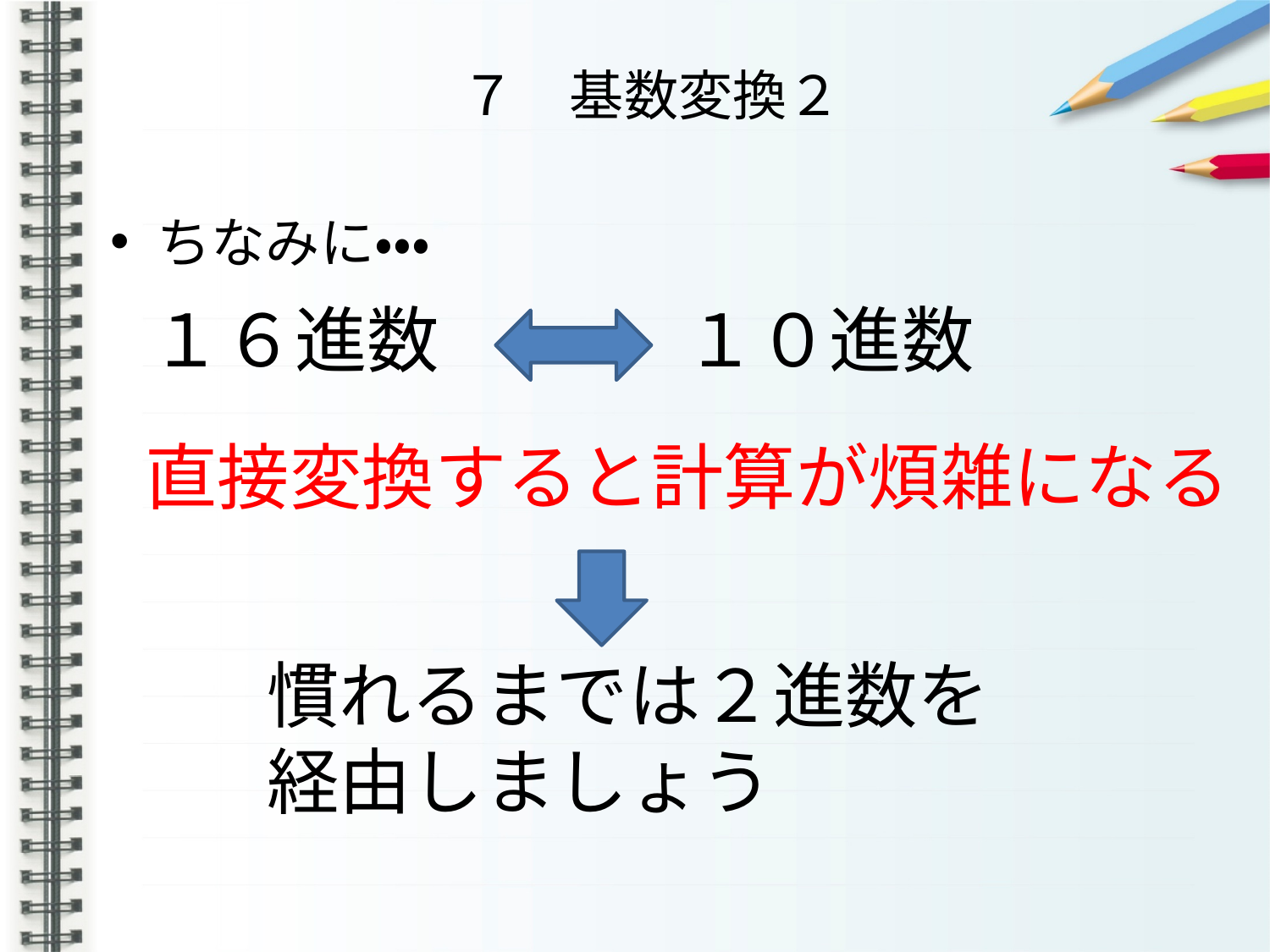

# ７　基数変換２
ちなみに・・・
１０進数
１６進数

直接変換すると計算が煩雑になる

慣れるまでは２進数を経由しましょう